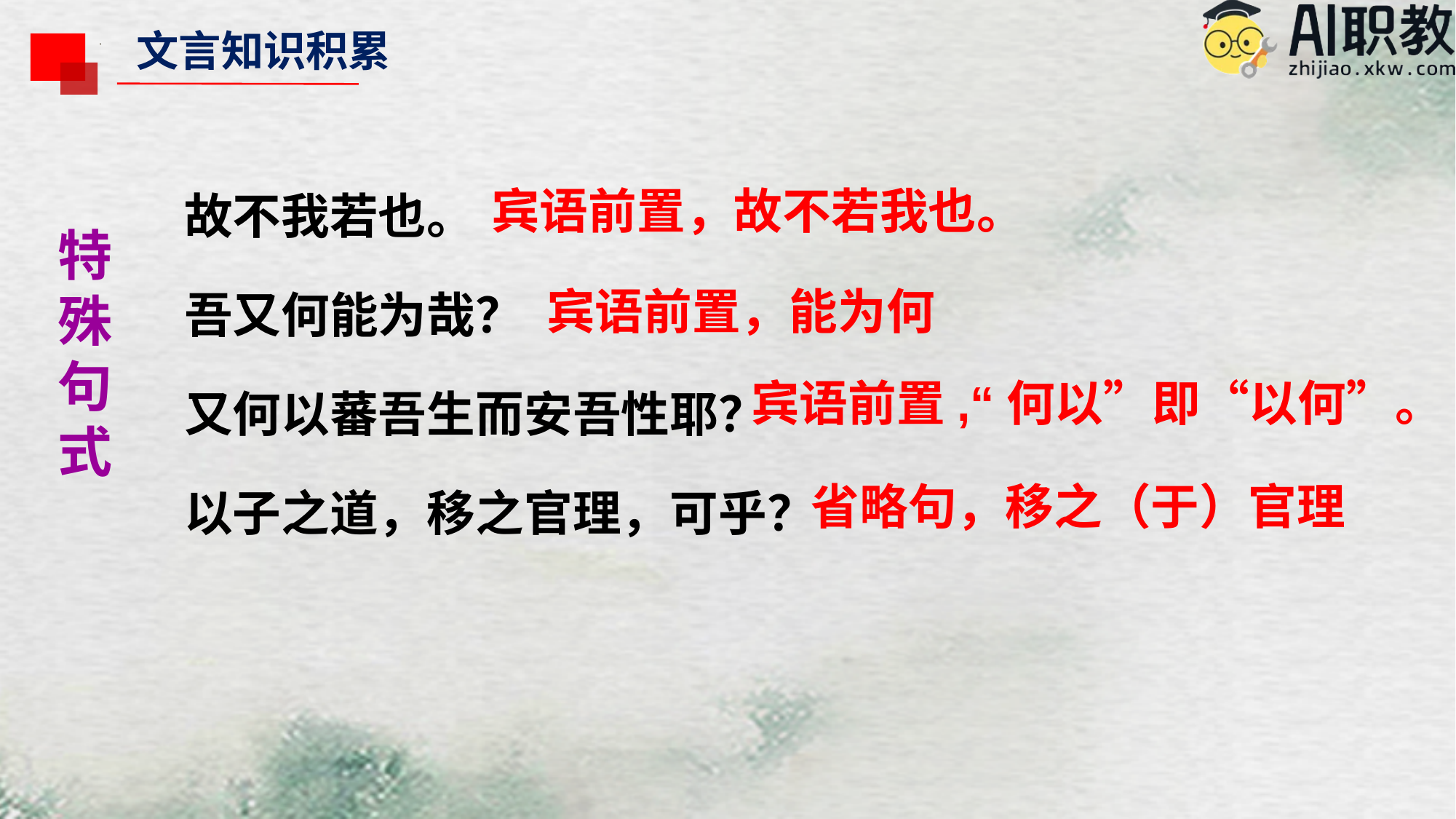

文言知识积累

故不我若也。
吾又何能为哉？
又何以蕃吾生而安吾性耶？
以子之道，移之官理，可乎？
宾语前置，故不若我也。
特殊句式
宾语前置，能为何
宾语前置,“何以”即“以何”。
省略句，移之（于）官理